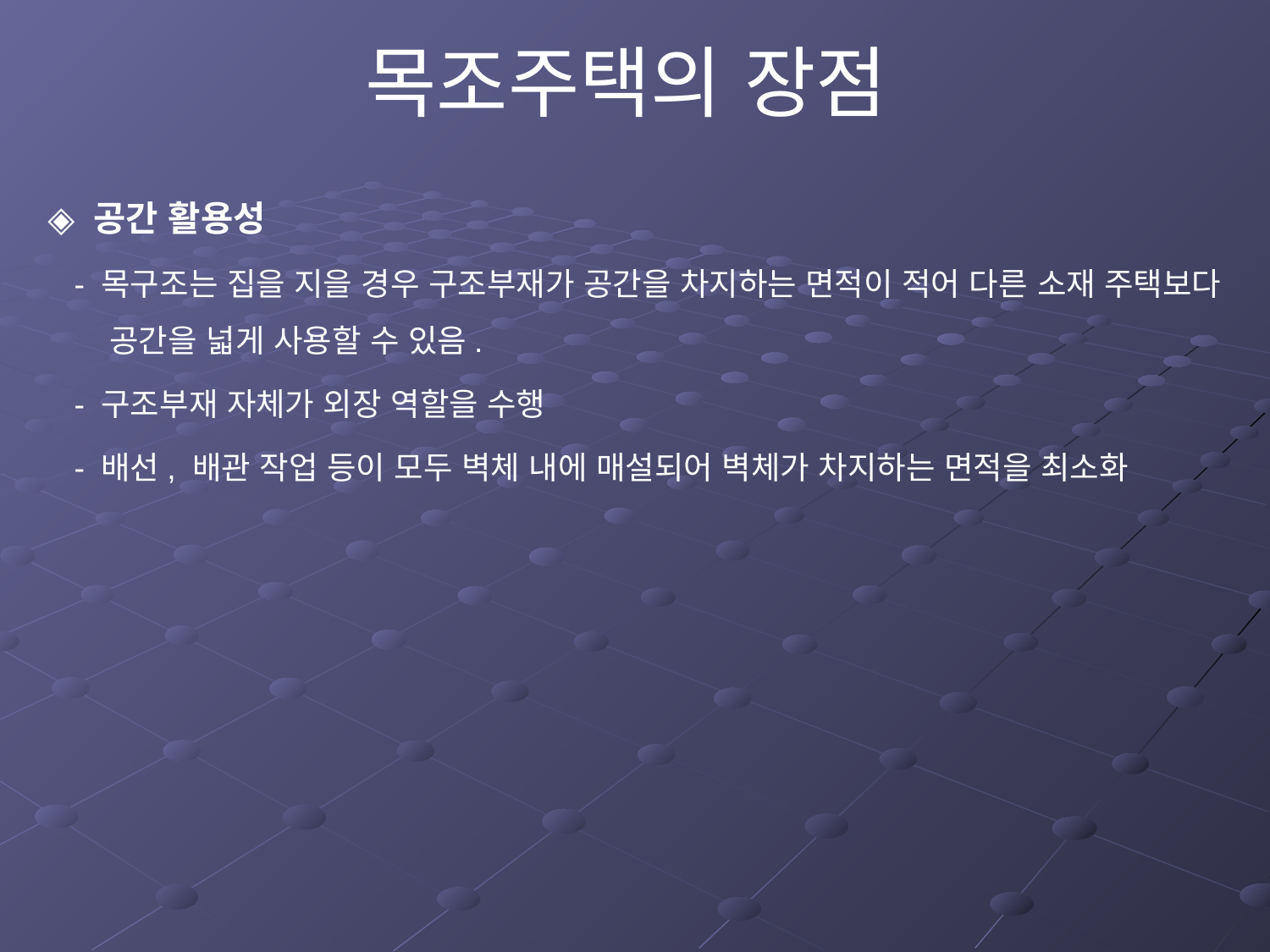

목조주택의 장점
◈ 공간 활용성
   - 목구조는 집을 지을 경우 구조부재가 공간을 차지하는 면적이 적어 다른 소재 주택보다 공간을 넓게 사용할 수 있음.
   - 구조부재 자체가 외장 역할을 수행
   - 배선, 배관 작업 등이 모두 벽체 내에 매설되어 벽체가 차지하는 면적을 최소화